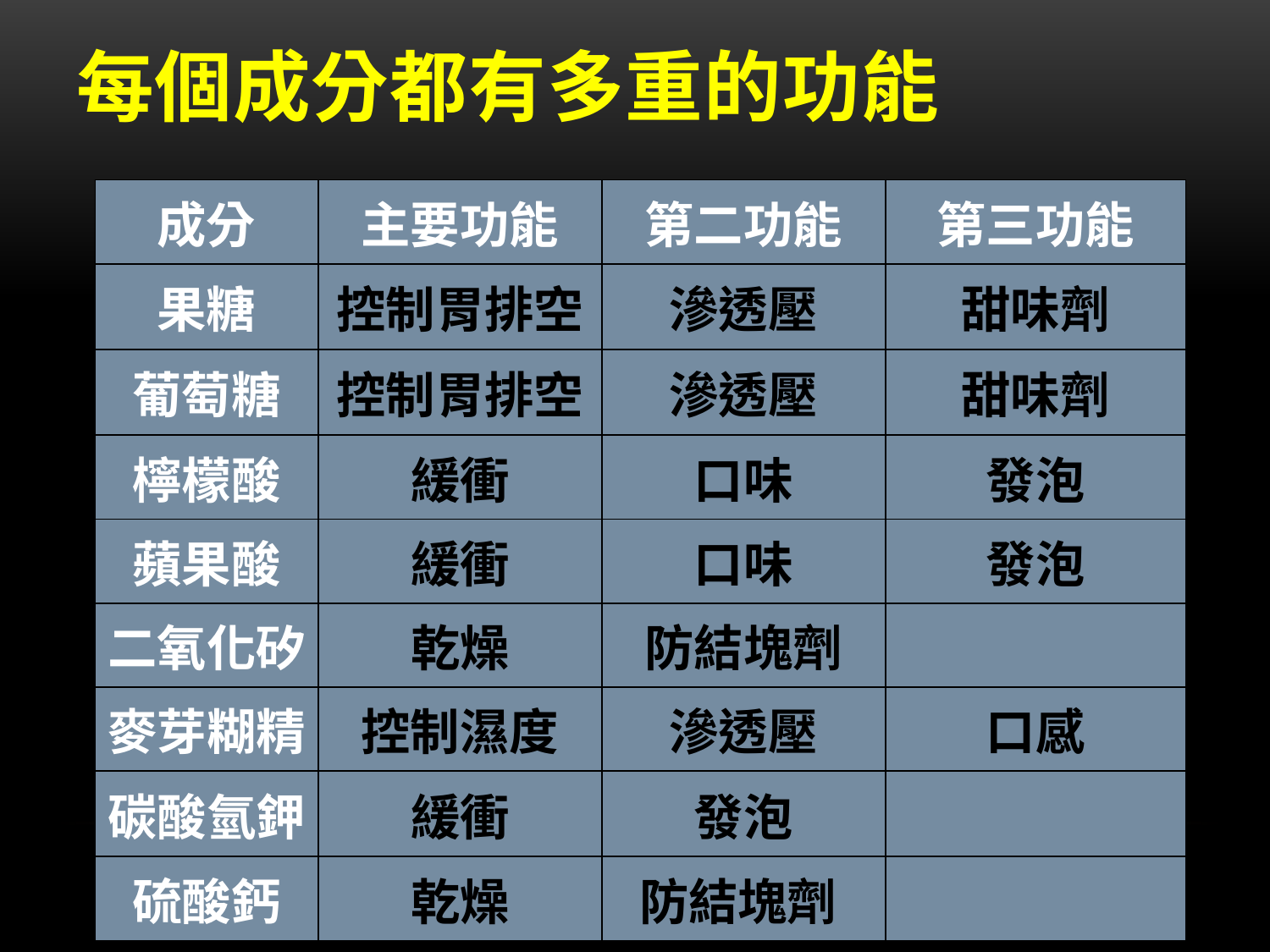

# 每個成分都有多重的功能
| 成分 | 主要功能 | 第二功能 | 第三功能 |
| --- | --- | --- | --- |
| 果糖 | 控制胃排空 | 滲透壓 | 甜味劑 |
| 葡萄糖 | 控制胃排空 | 滲透壓 | 甜味劑 |
| 檸檬酸 | 緩衝 | 口味 | 發泡 |
| 蘋果酸 | 緩衝 | 口味 | 發泡 |
| 二氧化矽 | 乾燥 | 防結塊劑 |  |
| 麥芽糊精 | 控制濕度 | 滲透壓 | 口感 |
| 碳酸氫鉀 | 緩衝 | 發泡 |  |
| 硫酸鈣 | 乾燥 | 防結塊劑 |  |